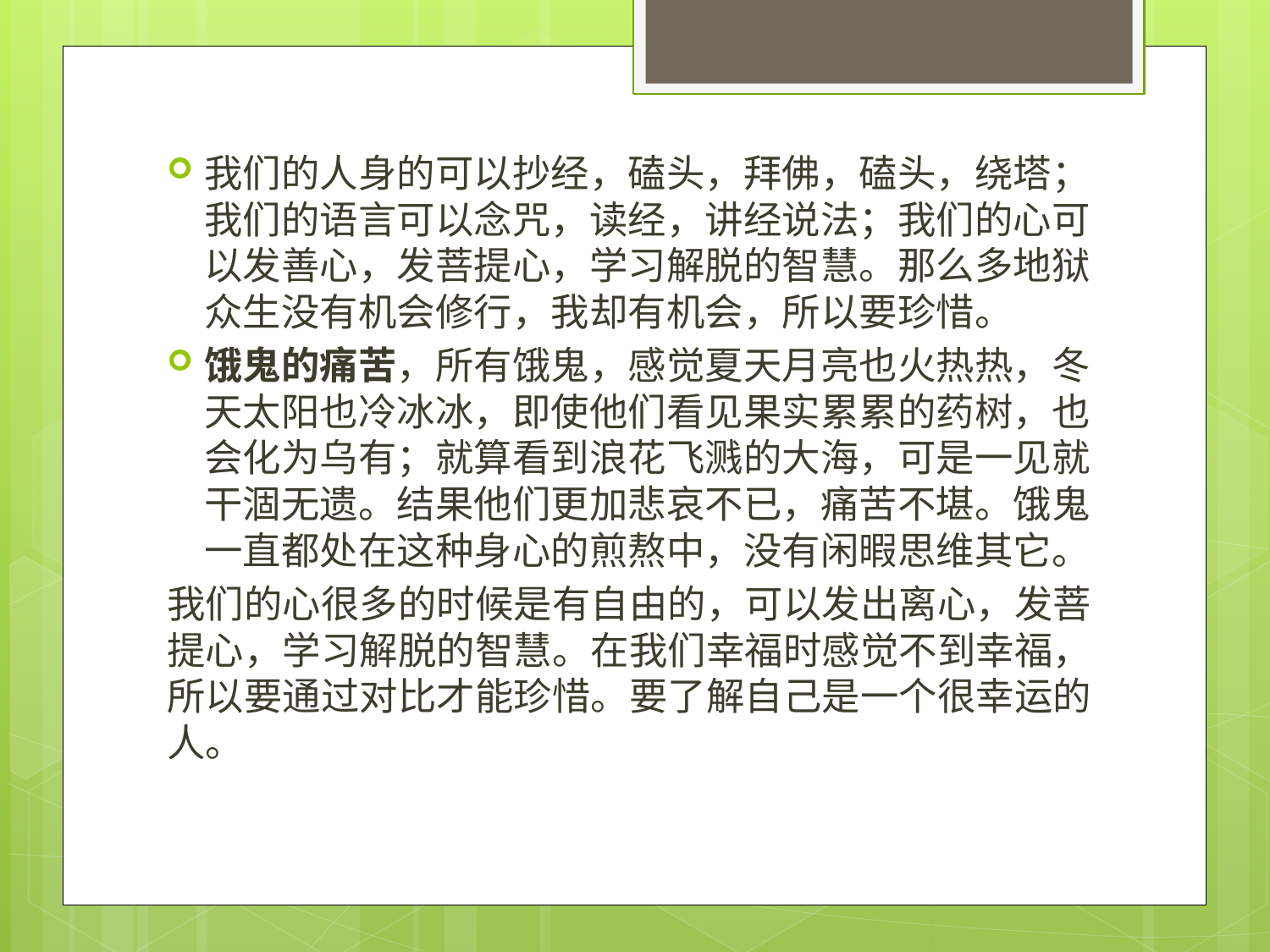

#
我们的人身的可以抄经，磕头，拜佛，磕头，绕塔；我们的语言可以念咒，读经，讲经说法；我们的心可以发善心，发菩提心，学习解脱的智慧。那么多地狱众生没有机会修行，我却有机会，所以要珍惜。
饿鬼的痛苦，所有饿鬼，感觉夏天月亮也火热热，冬天太阳也冷冰冰，即使他们看见果实累累的药树，也会化为乌有；就算看到浪花飞溅的大海，可是一见就干涸无遗。结果他们更加悲哀不已，痛苦不堪。饿鬼一直都处在这种身心的煎熬中，没有闲暇思维其它。
我们的心很多的时候是有自由的，可以发出离心，发菩提心，学习解脱的智慧。在我们幸福时感觉不到幸福，所以要通过对比才能珍惜。要了解自己是一个很幸运的人。